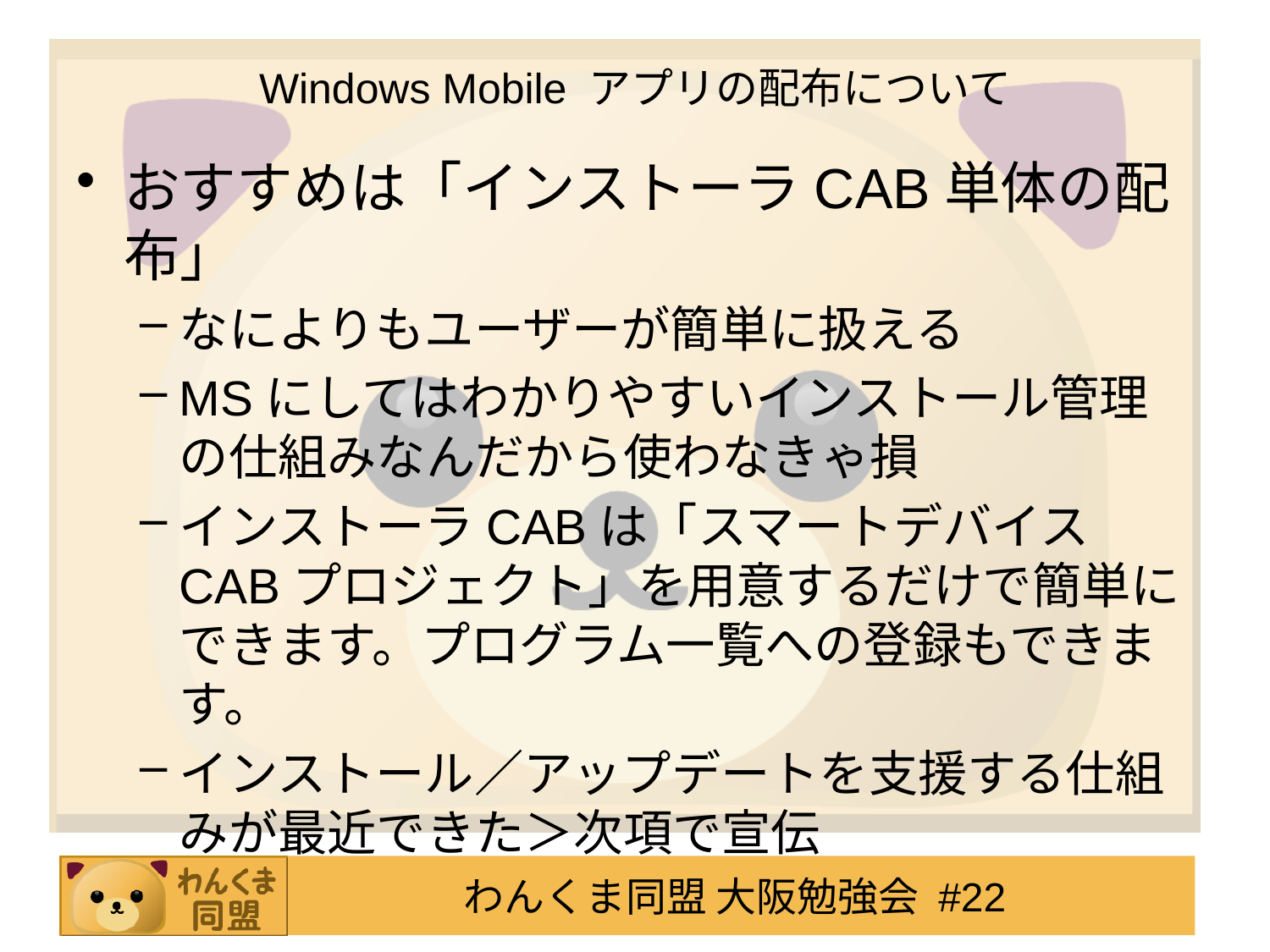

# Windows Mobile アプリの配布について
おすすめは「インストーラCAB単体の配布」
なによりもユーザーが簡単に扱える
MSにしてはわかりやすいインストール管理の仕組みなんだから使わなきゃ損
インストーラCABは「スマートデバイスCABプロジェクト」を用意するだけで簡単にできます。プログラム一覧への登録もできます。
インストール／アップデートを支援する仕組みが最近できた＞次項で宣伝